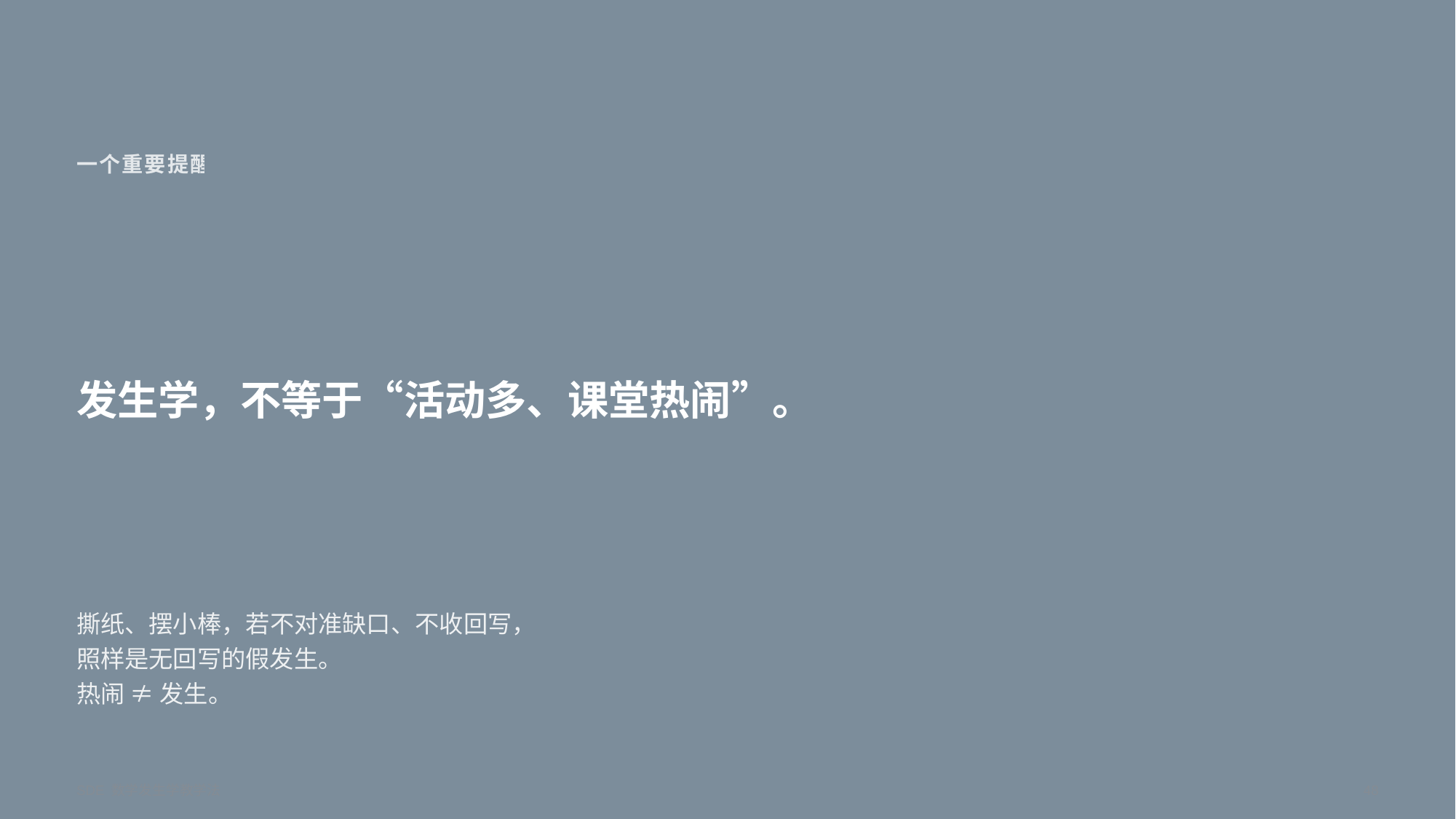

一个重要提醒
发生学，不等于“活动多、课堂热闹”。
撕纸、摆小棒，若不对准缺口、不收回写，
照样是无回写的假发生。
热闹 ≠ 发生。
SDE 数学发生学教学法
48